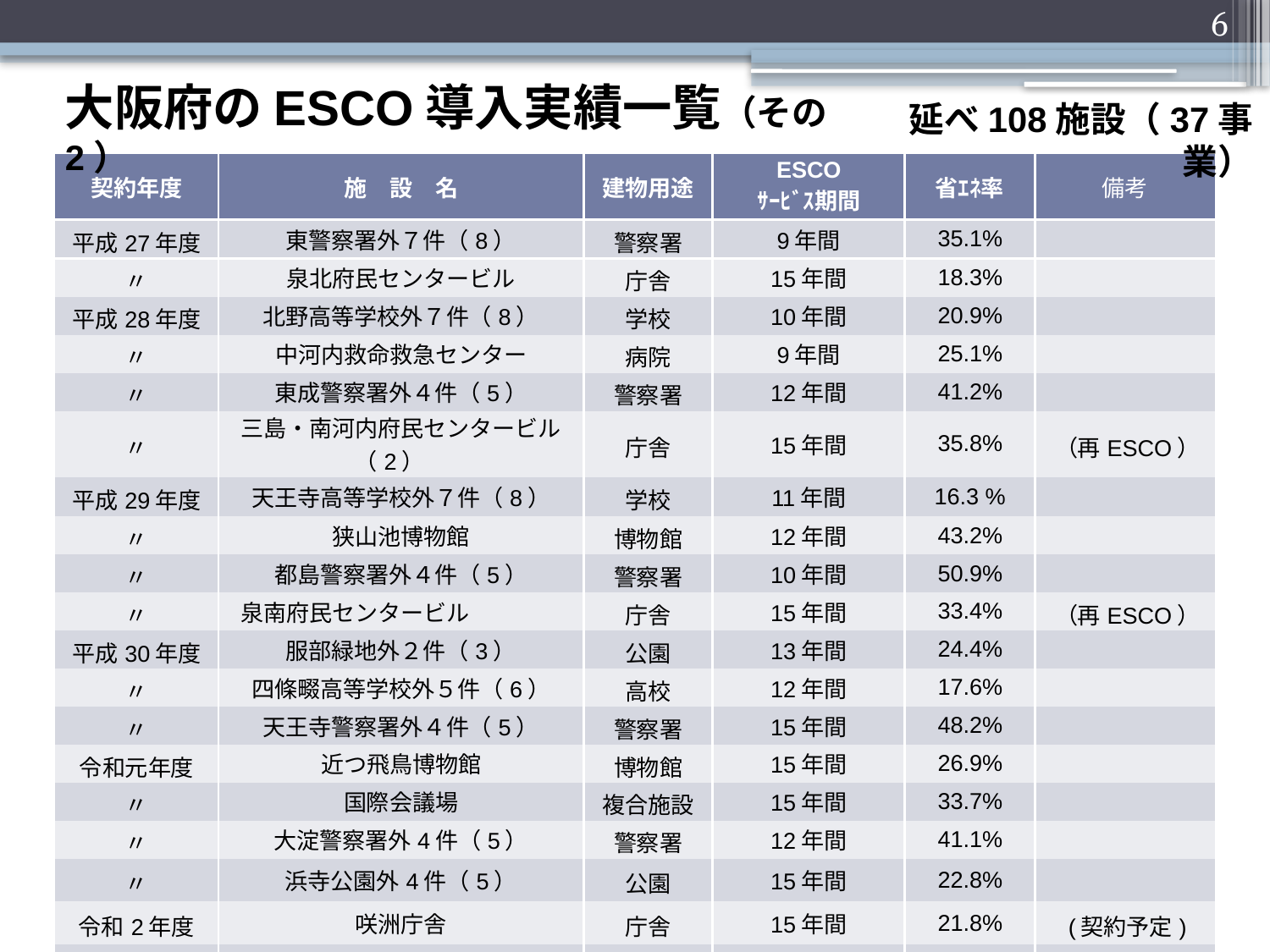

6
延べ108施設（37事業）
大阪府のESCO導入実績一覧（その2）
| 契約年度 | 施　設　名 | 建物用途 | ESCO ｻｰﾋﾞｽ期間 | 省ｴﾈ率 | 備考 |
| --- | --- | --- | --- | --- | --- |
| 平成27年度 | 東警察署外７件（8） | 警察署 | 9年間 | 35.1% |  |
| 〃 | 泉北府民センタービル | 庁舎 | 15年間 | 18.3% |  |
| 平成28年度 | 北野高等学校外７件（8） | 学校 | 10年間 | 20.9% |  |
| 〃 | 中河内救命救急センター | 病院 | 9年間 | 25.1% |  |
| 〃 | 東成警察署外４件（5） | 警察署 | 12年間 | 41.2% |  |
| 〃 | 三島・南河内府民センタービル（2） | 庁舎 | 15年間 | 35.8% | （再ESCO） |
| 平成29年度 | 天王寺高等学校外７件（8） | 学校 | 11年間 | 16.3 % |  |
| 〃 | 狭山池博物館 | 博物館 | 12年間 | 43.2% |  |
| 〃 | 都島警察署外４件（5） | 警察署 | 10年間 | 50.9% |  |
| 〃 | 泉南府民センタービル | 庁舎 | 15年間 | 33.4% | （再ESCO） |
| 平成30年度 | 服部緑地外２件（3） | 公園 | 13年間 | 24.4% |  |
| 〃 | 四條畷高等学校外５件（6） | 高校 | 12年間 | 17.6% |  |
| 〃 | 天王寺警察署外４件（5） | 警察署 | 15年間 | 48.2% |  |
| 令和元年度 | 近つ飛鳥博物館 | 博物館 | 15年間 | 26.9% |  |
| 〃 | 国際会議場 | 複合施設 | 15年間 | 33.7% |  |
| 〃 | 大淀警察署外4件（5） | 警察署 | 12年間 | 41.1% |  |
| 〃 | 浜寺公園外4件（5） | 公園 | 15年間 | 22.8% |  |
| 令和2年度 | 咲洲庁舎 | 庁舎 | 15年間 | 21.8% | (契約予定) |
| 〃 | 山田池公園外7件（8) | 公園 | 15年間 | 22.4% | 〃 |